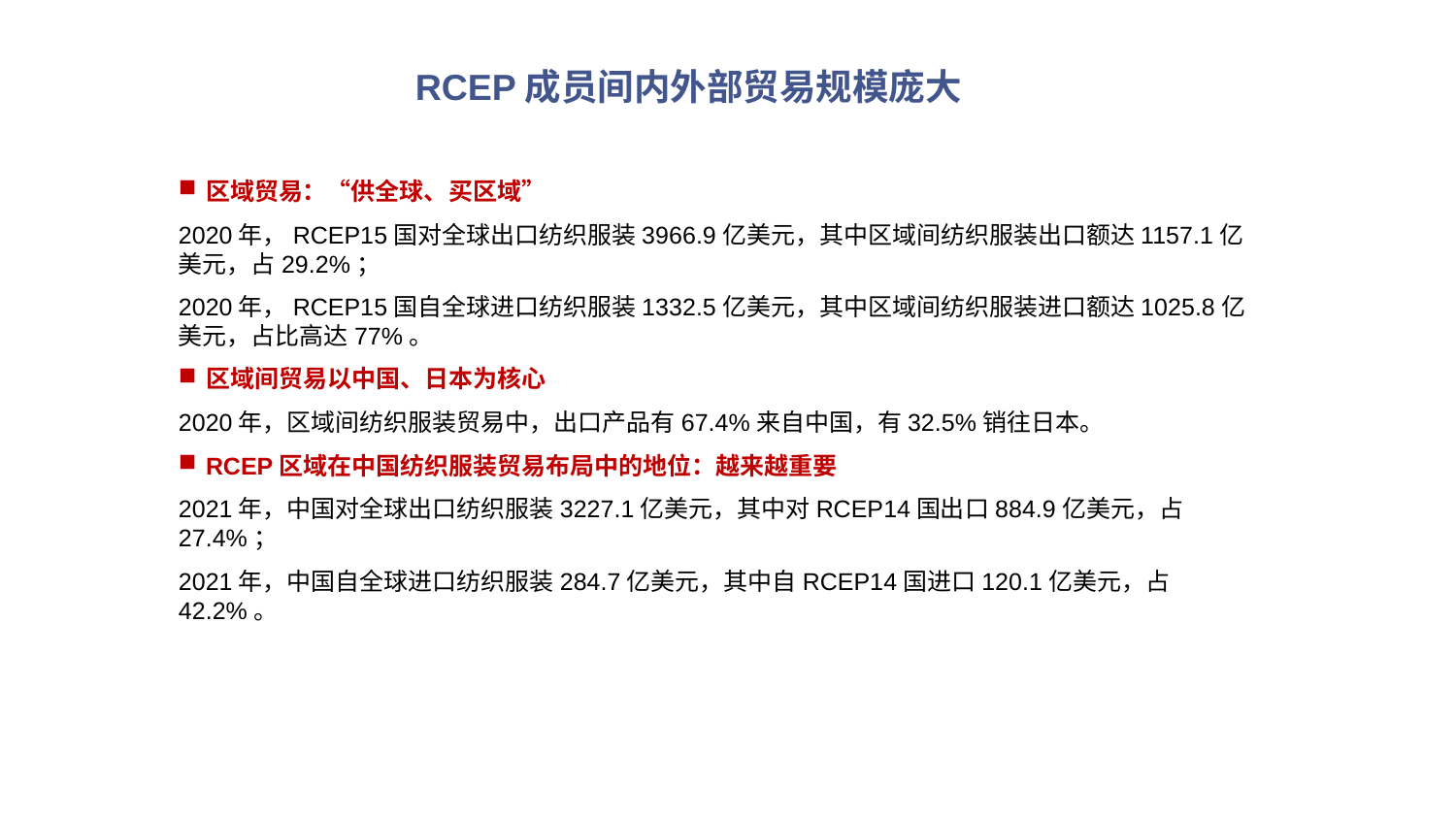

# RCEP成员间内外部贸易规模庞大
区域贸易：“供全球、买区域”
2020年，RCEP15国对全球出口纺织服装3966.9亿美元，其中区域间纺织服装出口额达1157.1亿美元，占29.2%；
2020年，RCEP15国自全球进口纺织服装1332.5亿美元，其中区域间纺织服装进口额达1025.8亿美元，占比高达77%。
区域间贸易以中国、日本为核心
2020年，区域间纺织服装贸易中，出口产品有67.4%来自中国，有32.5%销往日本。
RCEP区域在中国纺织服装贸易布局中的地位：越来越重要
2021年，中国对全球出口纺织服装3227.1亿美元，其中对RCEP14国出口884.9亿美元，占27.4%；
2021年，中国自全球进口纺织服装284.7亿美元，其中自RCEP14国进口120.1亿美元，占42.2%。